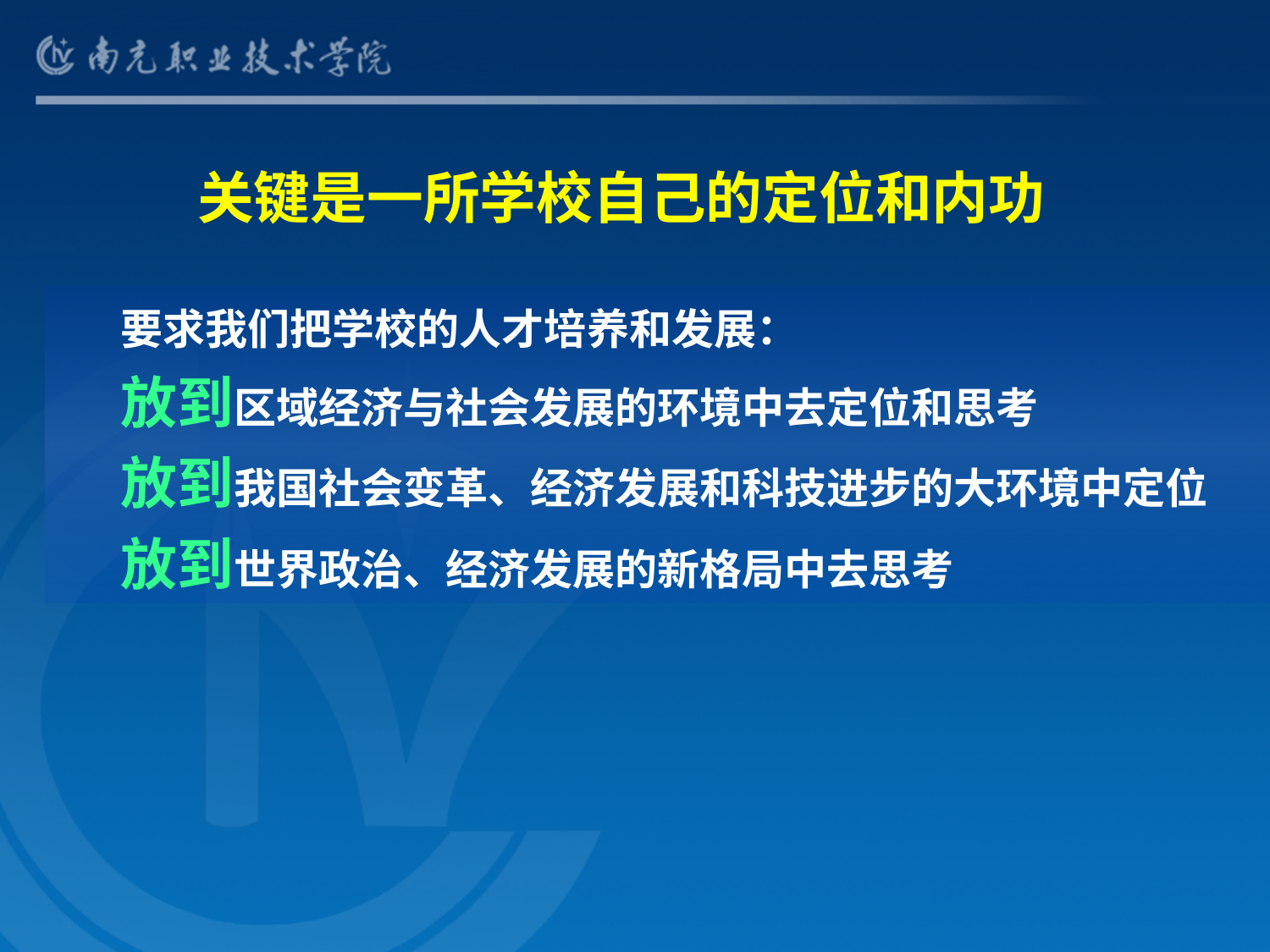

#
关键是一所学校自己的定位和内功

要求我们把学校的人才培养和发展：
放到区域经济与社会发展的环境中去定位和思考
放到我国社会变革、经济发展和科技进步的大环境中定位
放到世界政治、经济发展的新格局中去思考